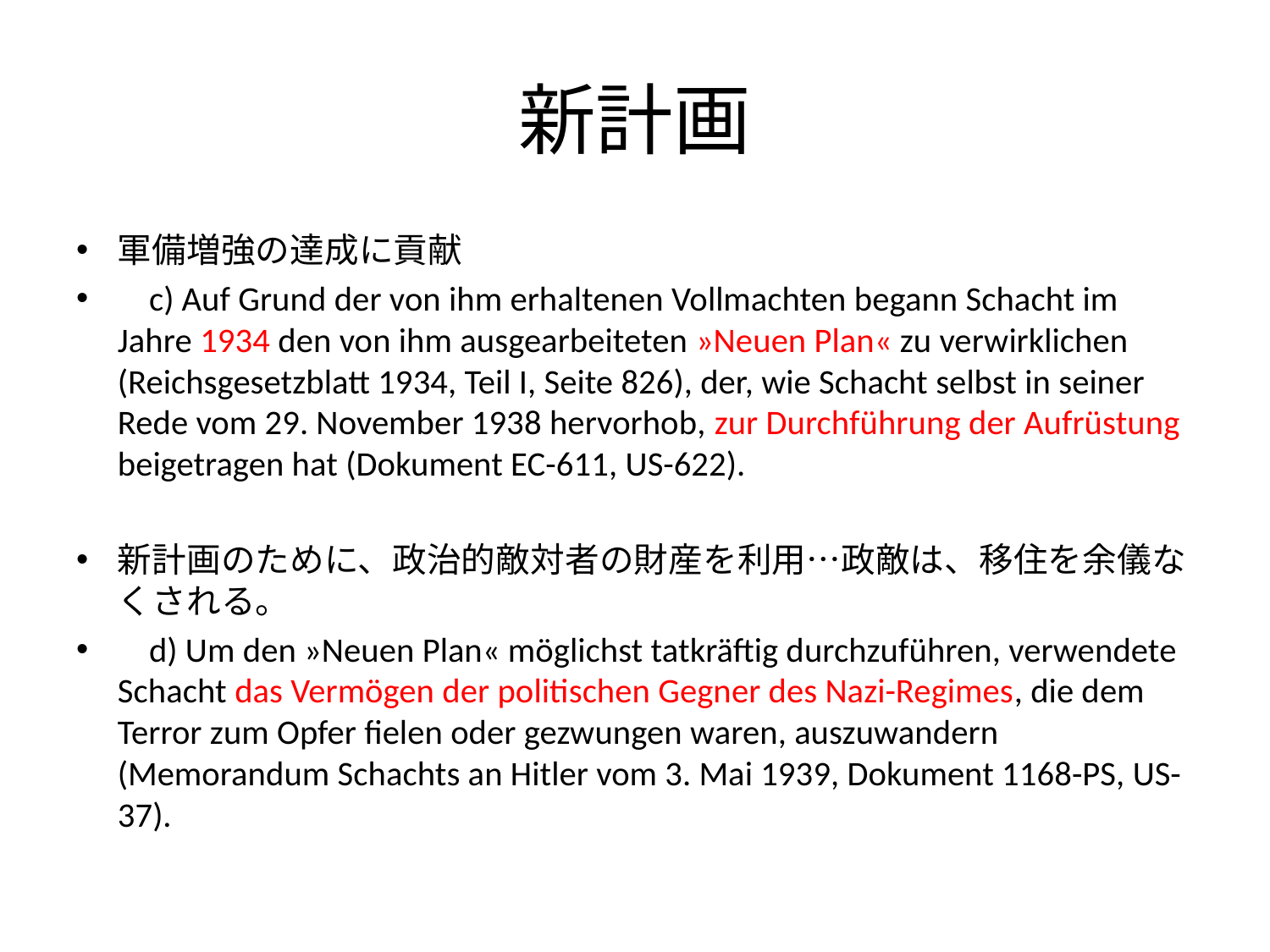

# 新計画
軍備増強の達成に貢献
    c) Auf Grund der von ihm erhaltenen Vollmachten begann Schacht im Jahre 1934 den von ihm ausgearbeiteten »Neuen Plan« zu verwirklichen (Reichsgesetzblatt 1934, Teil I, Seite 826), der, wie Schacht selbst in seiner Rede vom 29. November 1938 hervorhob, zur Durchführung der Aufrüstung beigetragen hat (Dokument EC-611, US-622).

新計画のために、政治的敵対者の財産を利用…政敵は、移住を余儀なくされる。
    d) Um den »Neuen Plan« möglichst tatkräftig durchzuführen, verwendete Schacht das Vermögen der politischen Gegner des Nazi-Regimes, die dem Terror zum Opfer fielen oder gezwungen waren, auszuwandern (Memorandum Schachts an Hitler vom 3. Mai 1939, Dokument 1168-PS, US-37).